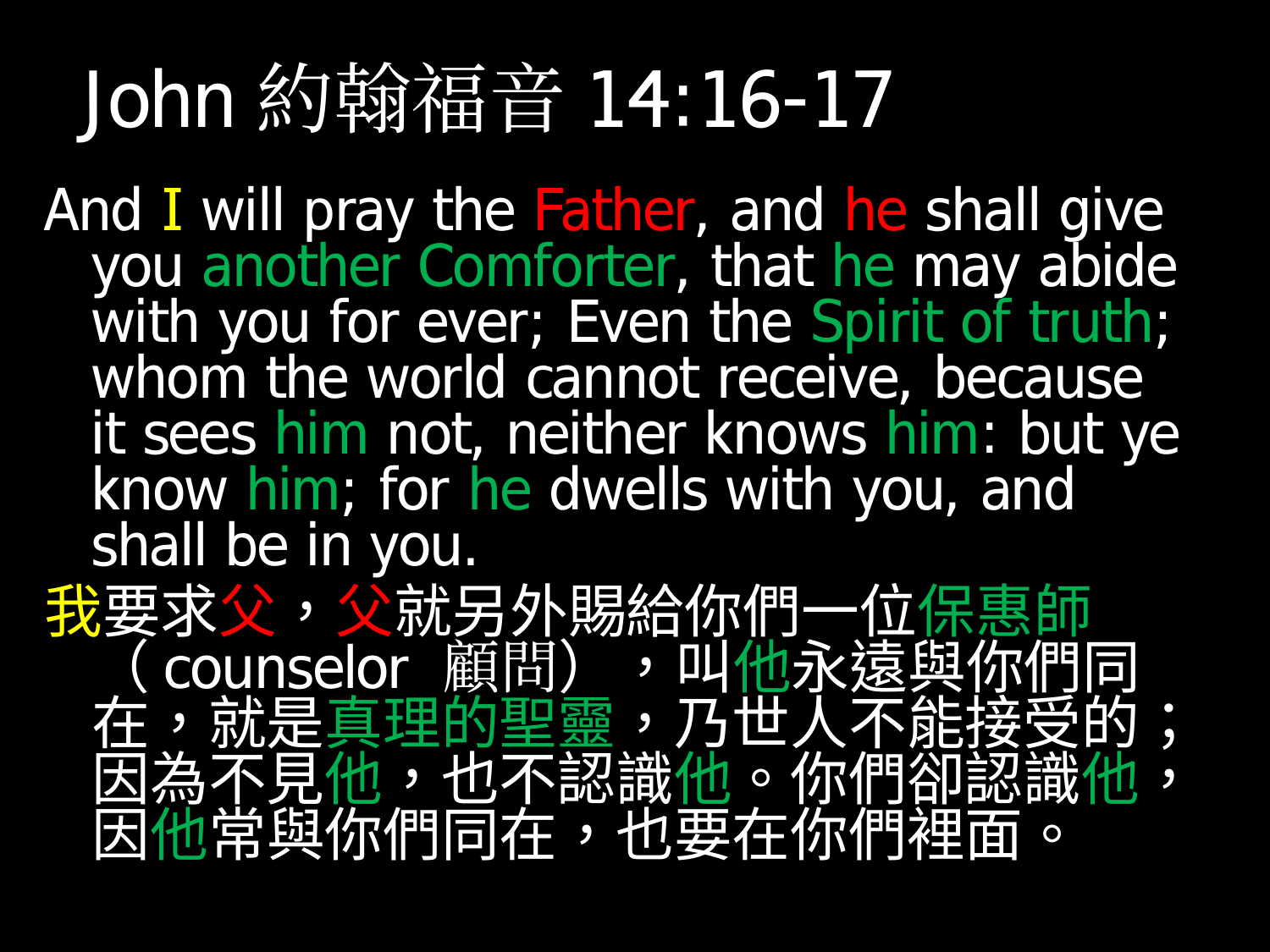

# John約翰福音14:16-17
And I will pray the Father, and he shall give you another Comforter, that he may abide with you for ever; Even the Spirit of truth; whom the world cannot receive, because it sees him not, neither knows him: but ye know him; for he dwells with you, and shall be in you.
我要求父，父就另外賜給你們一位保惠師（counselor 顧問），叫他永遠與你們同在，就是真理的聖靈，乃世人不能接受的；因為不見他，也不認識他。你們卻認識他，因他常與你們同在，也要在你們裡面。